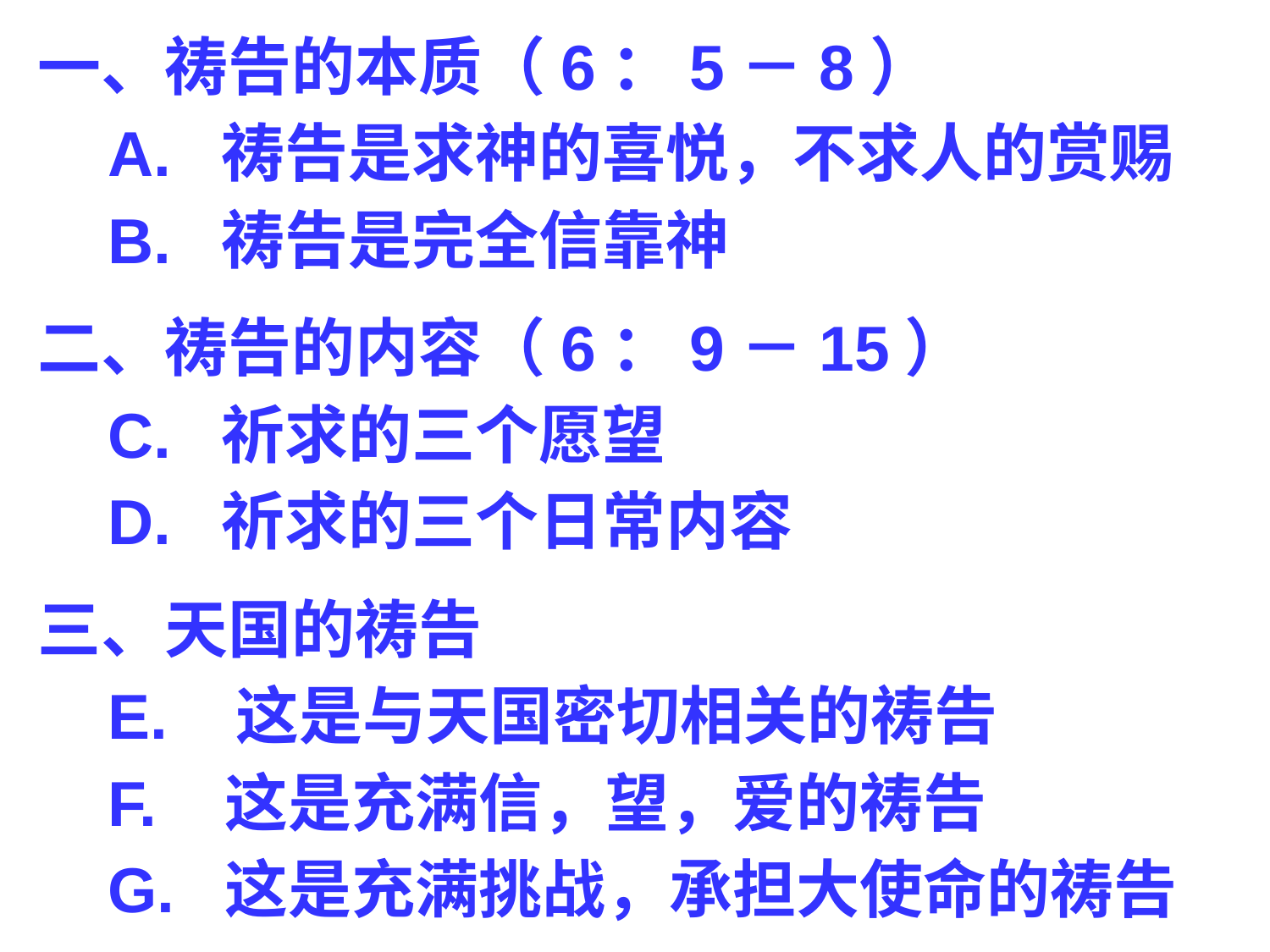

一、祷告的本质（6：5－8）
    A.  祷告是求神的喜悦，不求人的赏赐
    B.  祷告是完全信靠神
二、祷告的内容（6：9－15）
    C.  祈求的三个愿望
    D.  祈求的三个日常内容
三、天国的祷告
    E.   这是与天国密切相关的祷告
    F.   这是充满信，望，爱的祷告
    G.  这是充满挑战，承担大使命的祷告